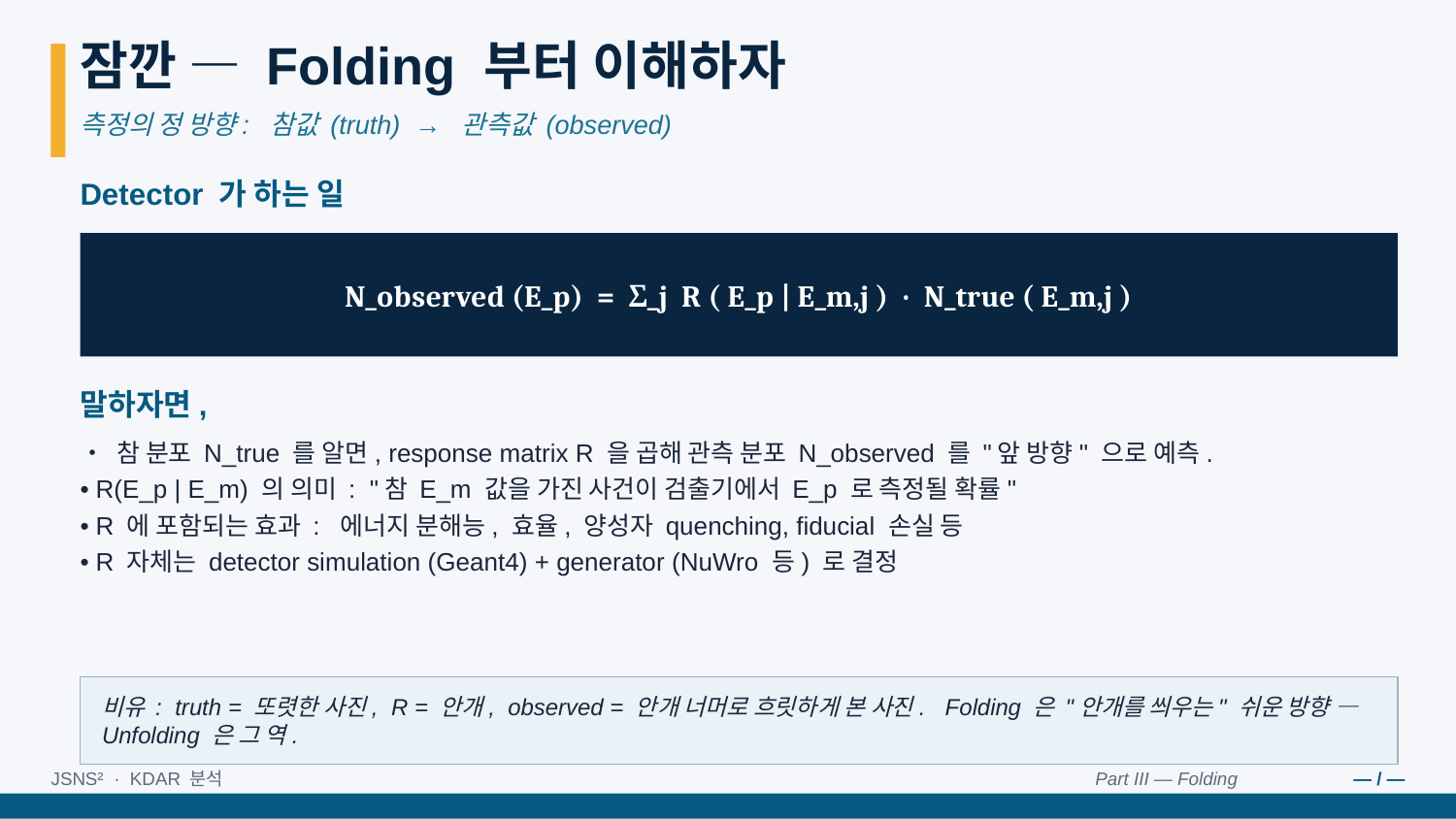

잠깐 — Folding 부터 이해하자

측정의 정 방향:  참값 (truth)  →  관측값 (observed)
Detector 가 하는 일

N_observed (E_p)  =  Σ_j  R ( E_p | E_m,j )  ·  N_true ( E_m,j )
말하자면,
• 참 분포 N_true 를 알면, response matrix R 을 곱해 관측 분포 N_observed 를 "앞 방향" 으로 예측.
• R(E_p | E_m) 의 의미 :  "참 E_m 값을 가진 사건이 검출기에서 E_p 로 측정될 확률"
• R 에 포함되는 효과 :  에너지 분해능, 효율, 양성자 quenching, fiducial 손실 등
• R 자체는 detector simulation (Geant4) + generator (NuWro 등) 로 결정

비유 :  truth = 또렷한 사진,  R = 안개,  observed = 안개 너머로 흐릿하게 본 사진.   Folding 은 "안개를 씌우는" 쉬운 방향 — Unfolding 은 그 역.
JSNS²  ·  KDAR 분석
Part III — Folding
— / —